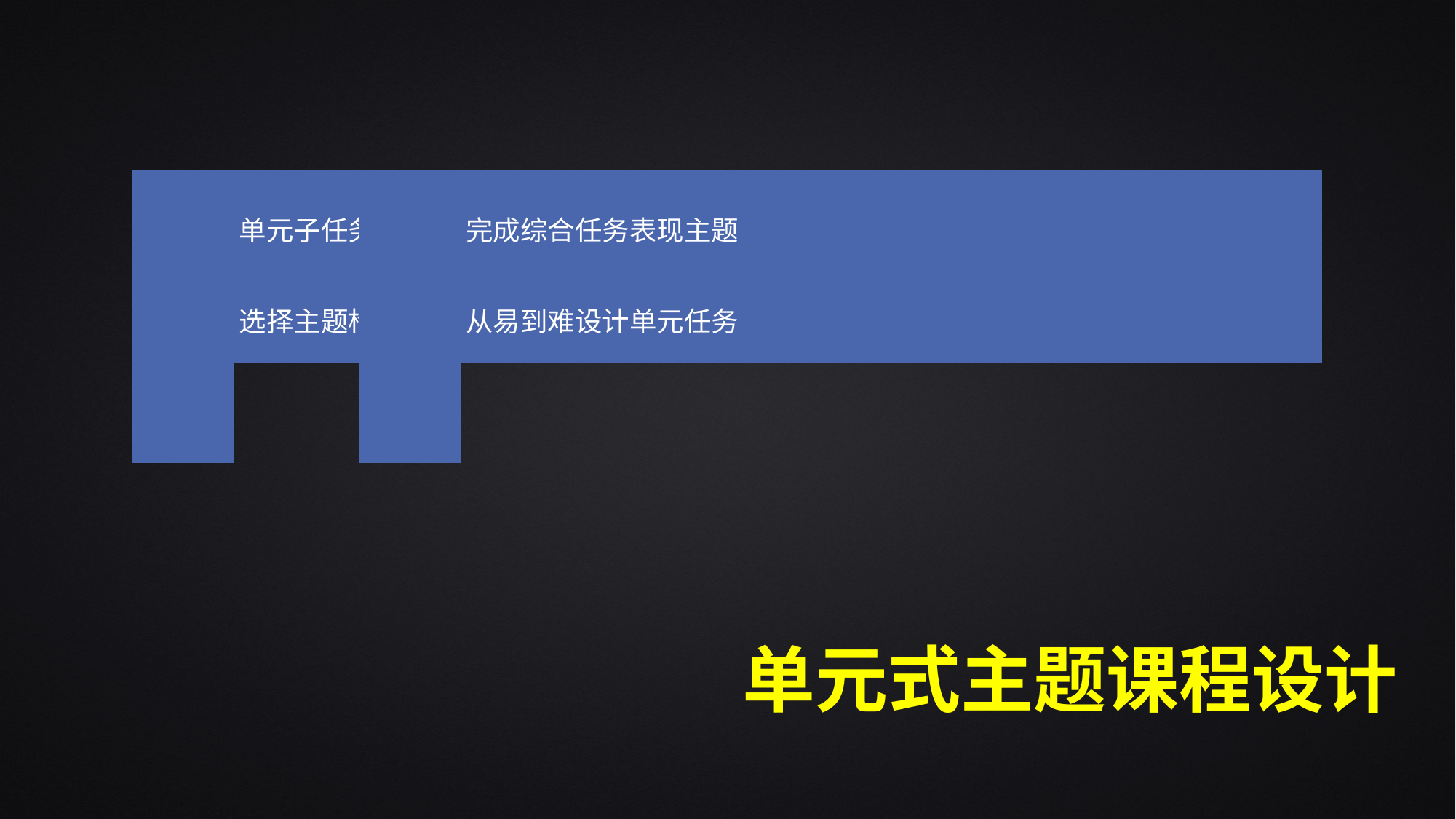

选择主题构建课程主线
单元子任务独立且递增
完成综合任务表现主题
从易到难设计单元任务
单元式主题课程设计